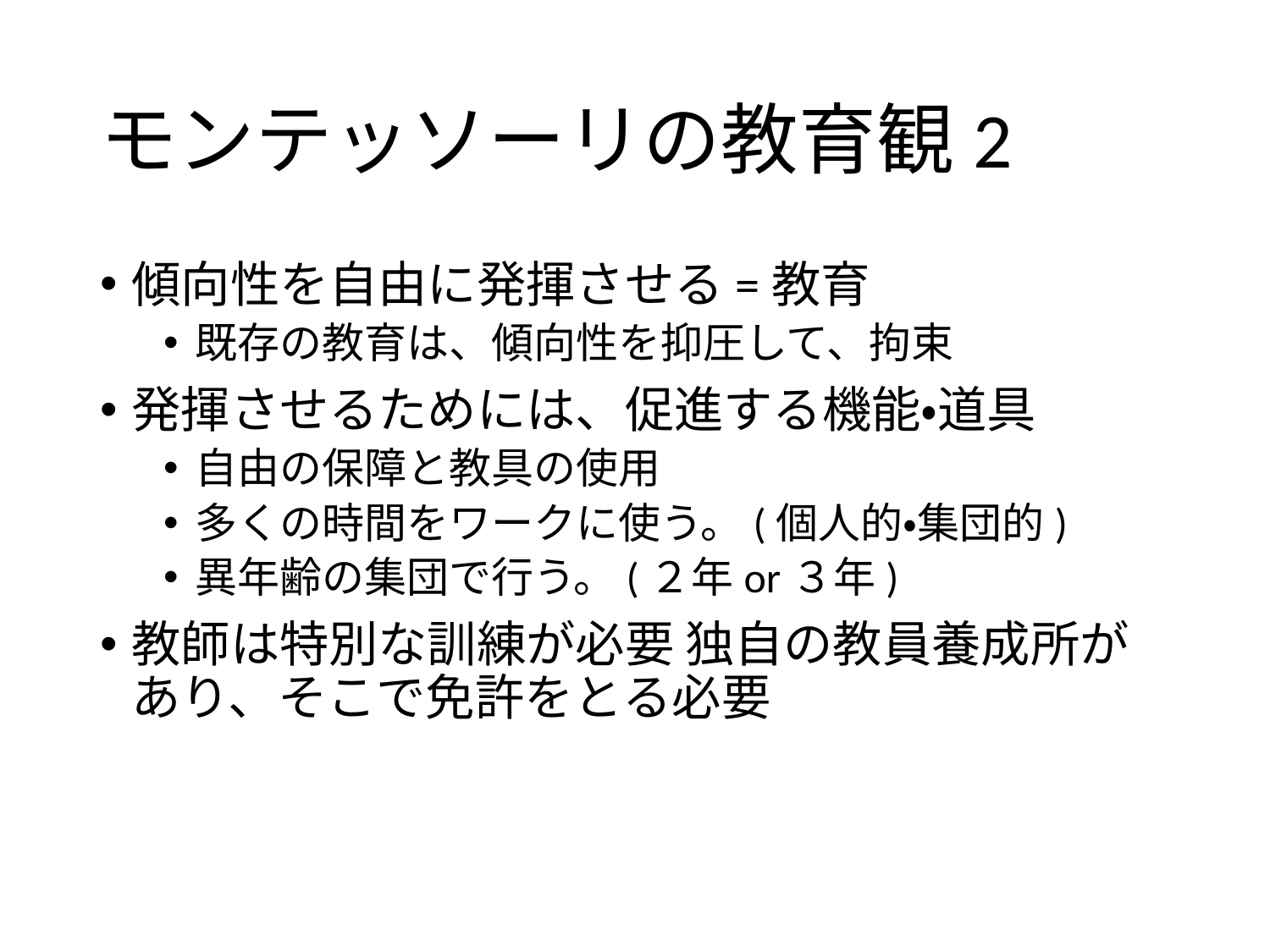

# モンテッソーリの教育観2
傾向性を自由に発揮させる=教育
既存の教育は、傾向性を抑圧して、拘束
発揮させるためには、促進する機能・道具
自由の保障と教具の使用
多くの時間をワークに使う。(個人的・集団的)
異年齢の集団で行う。(２年or３年)
教師は特別な訓練が必要 独自の教員養成所があり、そこで免許をとる必要